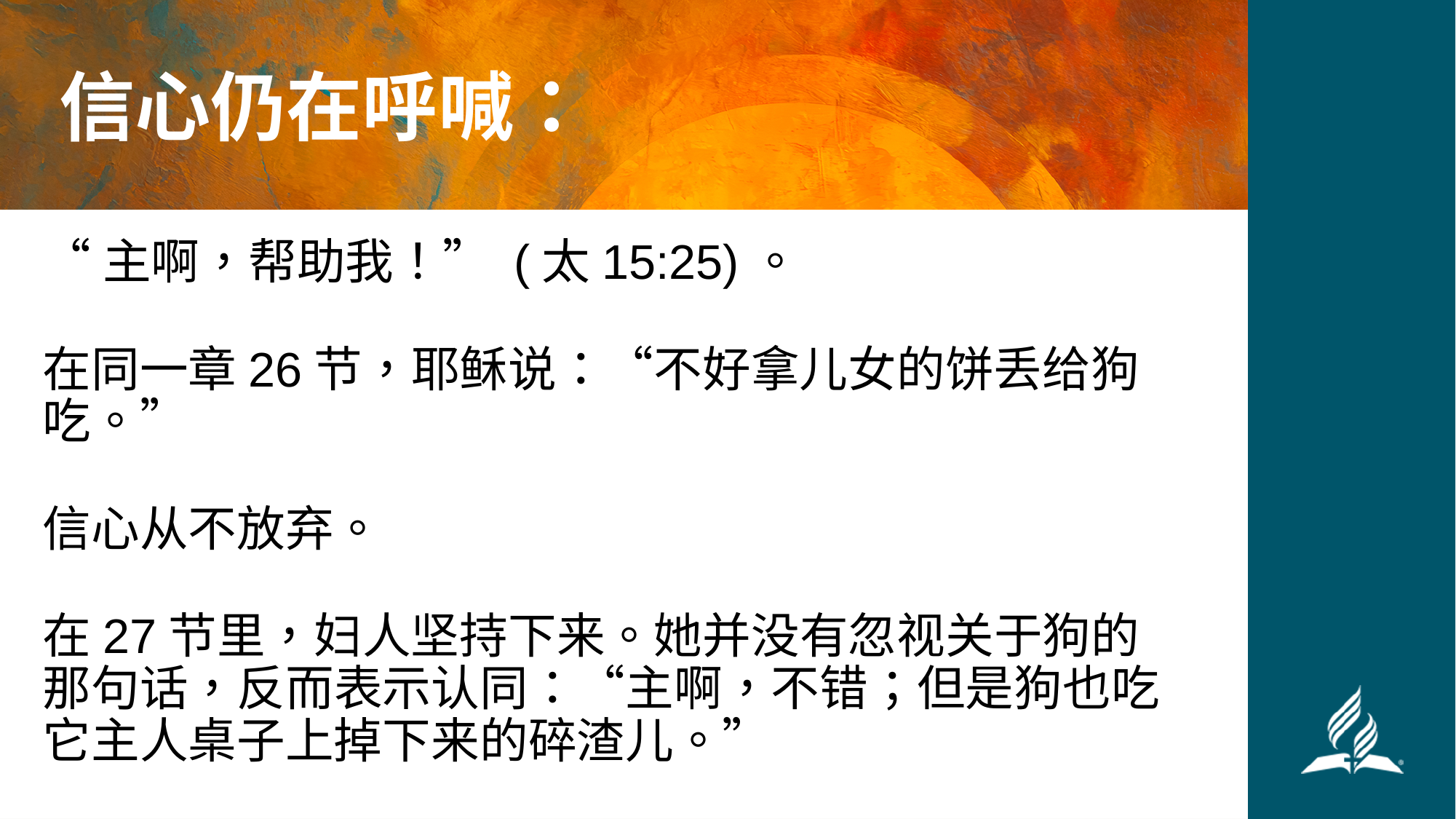

# 信心仍在呼喊：

“主啊，帮助我！” (太15:25)。

在同一章26节，耶稣说：“不好拿儿女的饼丢给狗吃。”

信心从不放弃。

在27节里，妇人坚持下来。她并没有忽视关于狗的那句话，反而表示认同：“主啊，不错；但是狗也吃它主人桌子上掉下来的碎渣儿。”